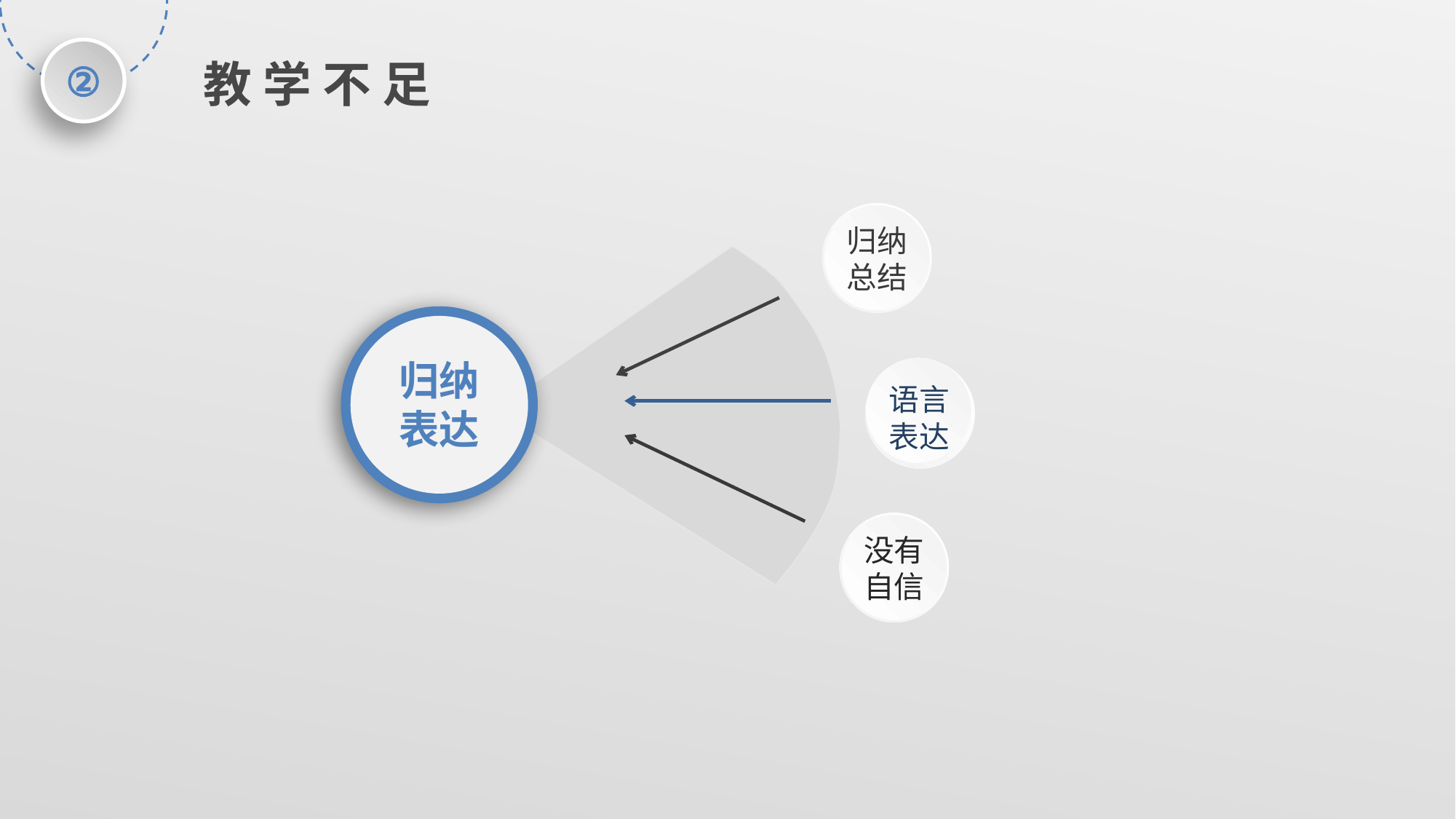

②
教 学 不 足

归纳总结

归纳表达

语言表达

没有自信